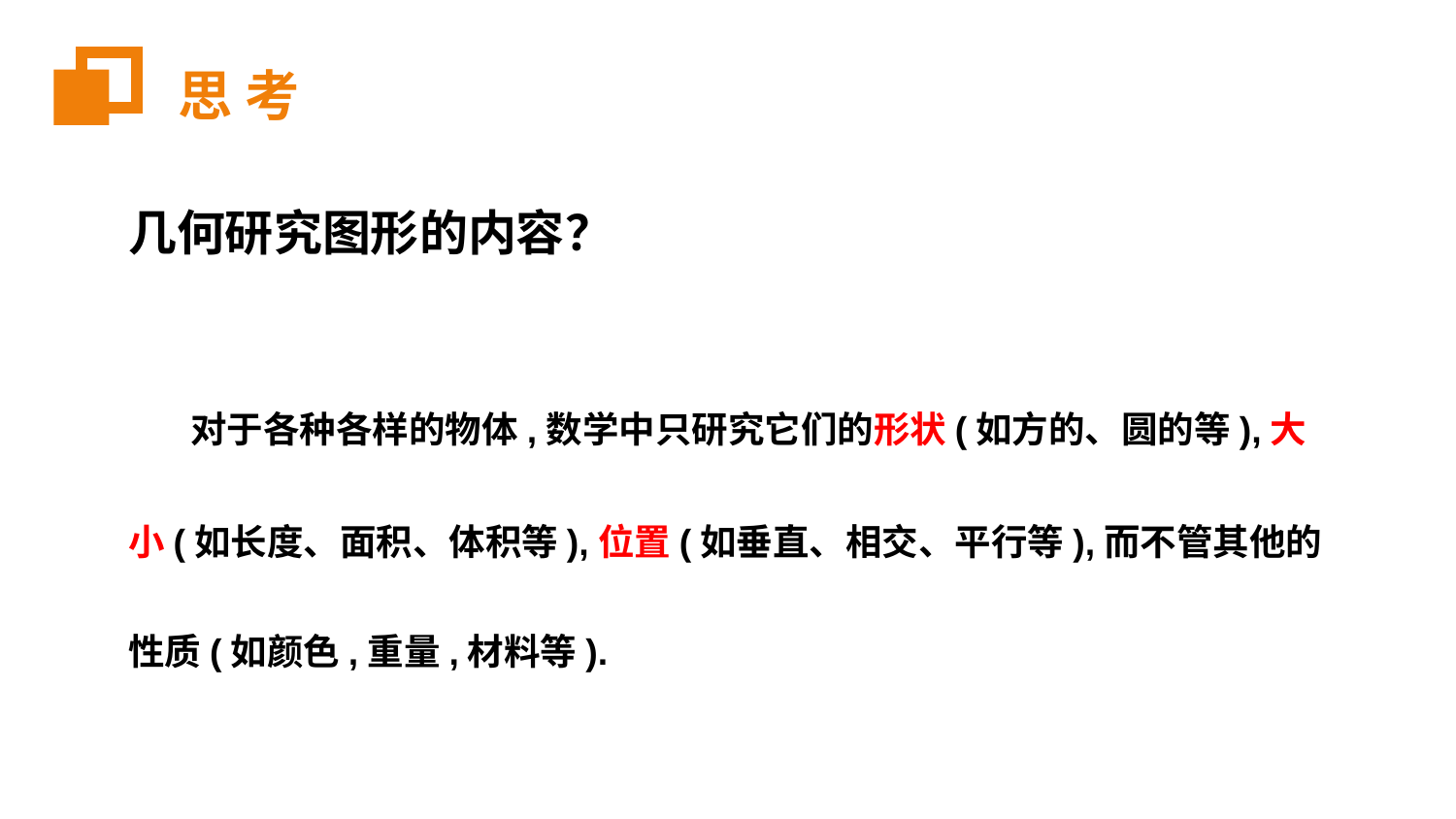

思 考
几何研究图形的内容？
    对于各种各样的物体,数学中只研究它们的形状(如方的、圆的等),大小(如长度、面积、体积等),位置(如垂直、相交、平行等),而不管其他的性质(如颜色,重量,材料等).